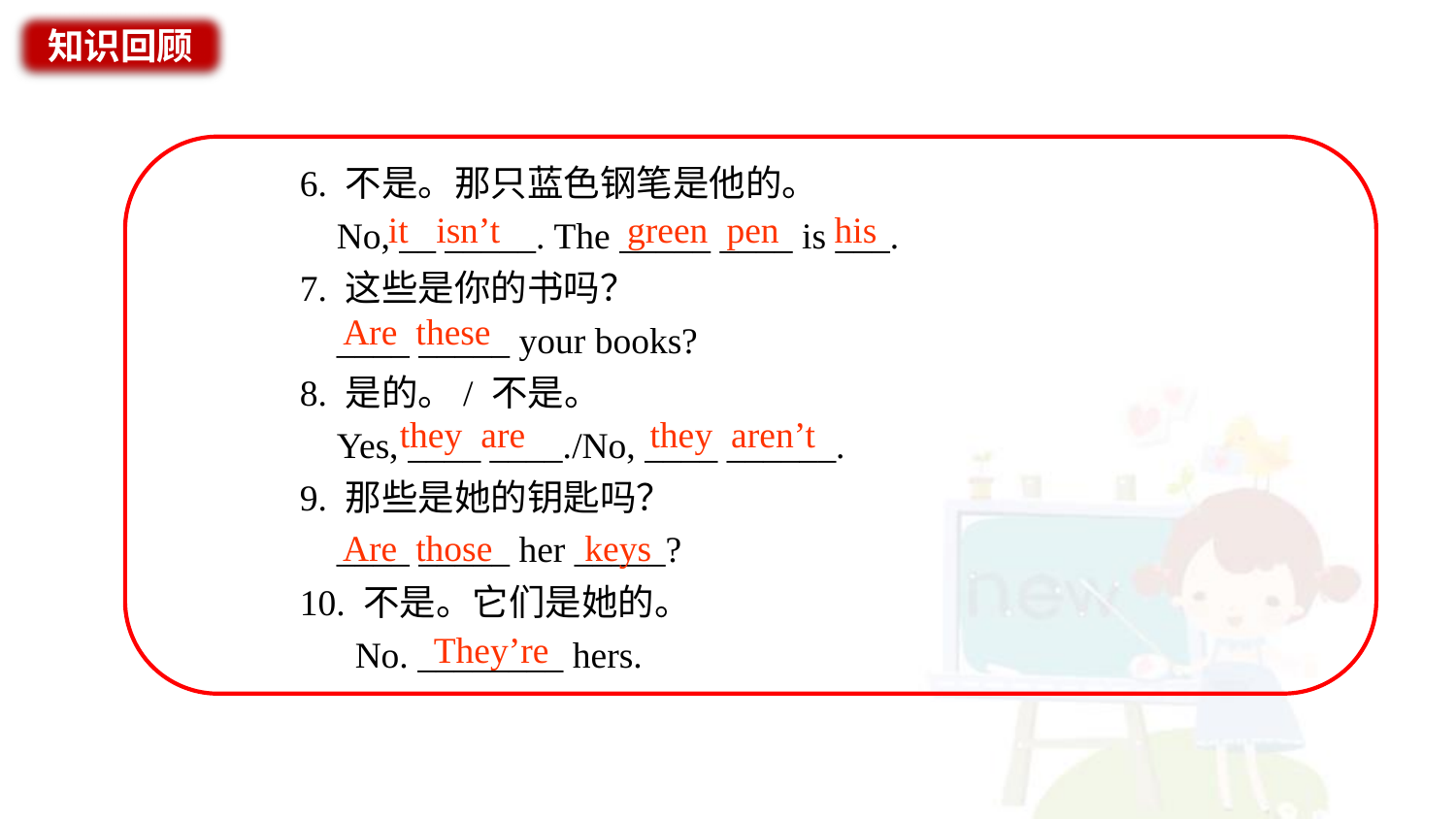

知识回顾

6. 不是。那只蓝色钢笔是他的。
    No, __ _____. The _____ ____ is ___.
7. 这些是你的书吗？
    ____ _____ your books?
8. 是的。/ 不是。
    Yes, ____ ____./No, ____ ______.
9. 那些是她的钥匙吗？
    ____ _____ her _____?
10. 不是。它们是她的。
      No. ________ hers.
it   isn’t
green  pen      his
Are  these
they  are
they  aren’t
Are  those          keys
They’re